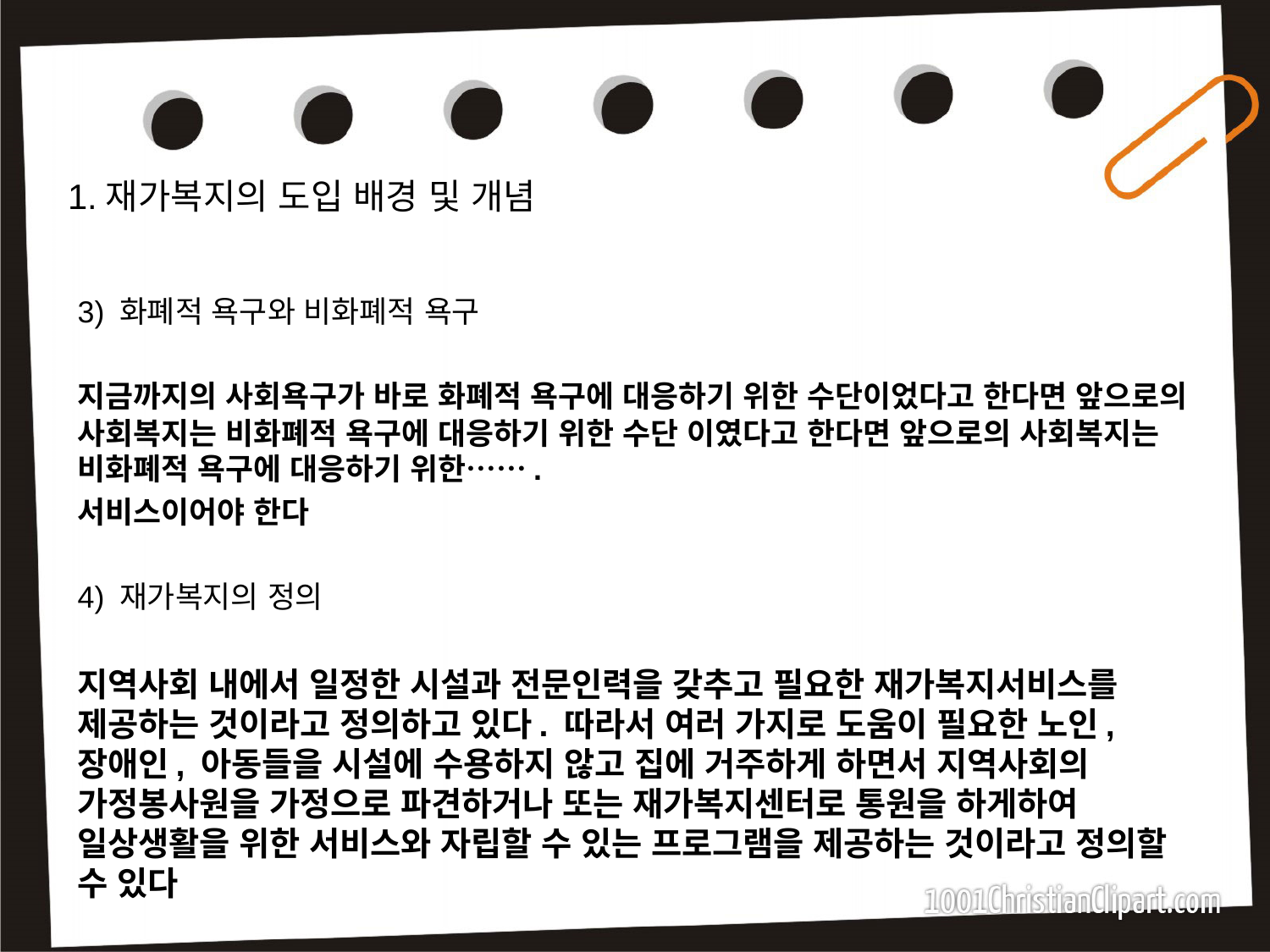

# 1.재가복지의 도입 배경 및 개념
3) 화폐적 욕구와 비화폐적 욕구

지금까지의 사회욕구가 바로 화폐적 욕구에 대응하기 위한 수단이었다고 한다면 앞으로의 사회복지는 비화폐적 욕구에 대응하기 위한 수단 이였다고 한다면 앞으로의 사회복지는 비화폐적 욕구에 대응하기 위한…….
서비스이어야 한다

4) 재가복지의 정의

지역사회 내에서 일정한 시설과 전문인력을 갖추고 필요한 재가복지서비스를 제공하는 것이라고 정의하고 있다. 따라서 여러 가지로 도움이 필요한 노인, 장애인, 아동들을 시설에 수용하지 않고 집에 거주하게 하면서 지역사회의 가정봉사원을 가정으로 파견하거나 또는 재가복지센터로 통원을 하게하여 일상생활을 위한 서비스와 자립할 수 있는 프로그램을 제공하는 것이라고 정의할 수 있다